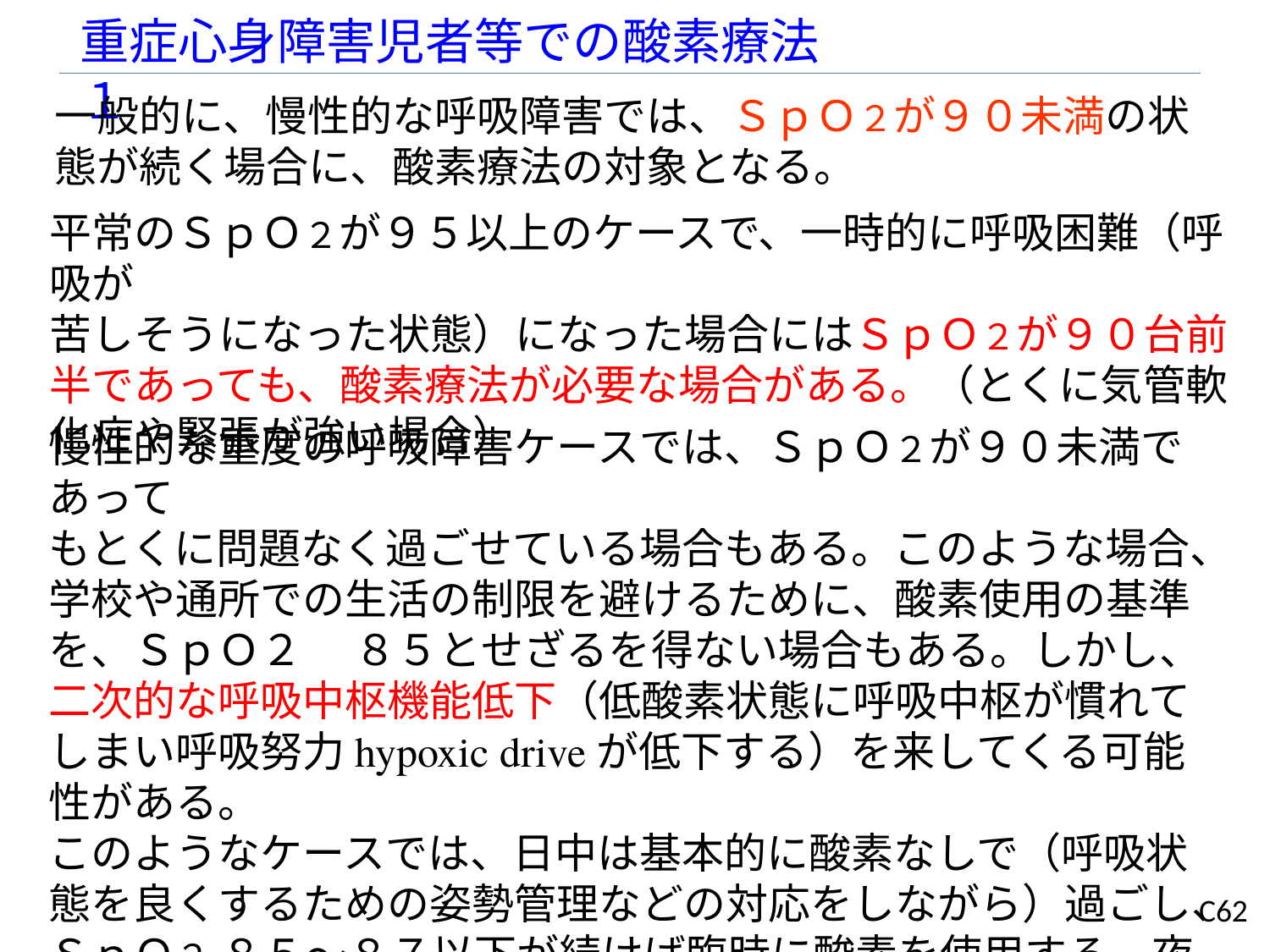

重症心身障害児者等での酸素療法　１
一般的に、慢性的な呼吸障害では、ＳｐＯ２が９０未満の状態が続く場合に、酸素療法の対象となる。
平常のＳｐＯ２が９５以上のケースで、一時的に呼吸困難（呼吸が
苦しそうになった状態）になった場合にはＳｐＯ２が９０台前半であっても、酸素療法が必要な場合がある。（とくに気管軟化症や緊張が強い場合）
慢性的な重度の呼吸障害ケースでは、ＳｐＯ２が９０未満であって
もとくに問題なく過ごせている場合もある。このような場合、学校や通所での生活の制限を避けるために、酸素使用の基準を、ＳｐＯ２ 　８５とせざるを得ない場合もある。しかし、二次的な呼吸中枢機能低下（低酸素状態に呼吸中枢が慣れてしまい呼吸努力hypoxic driveが低下する）を来してくる可能性がある。
このようなケースでは、日中は基本的に酸素なしで（呼吸状態を良くするための姿勢管理などの対応をしながら）過ごし、ＳｐＯ２ ８５～８７以下が続けば臨時に酸素を使用する、夜間は少量で酸素療法を継続するという組み合わせを考えるのが合理的な場合もある。
C62